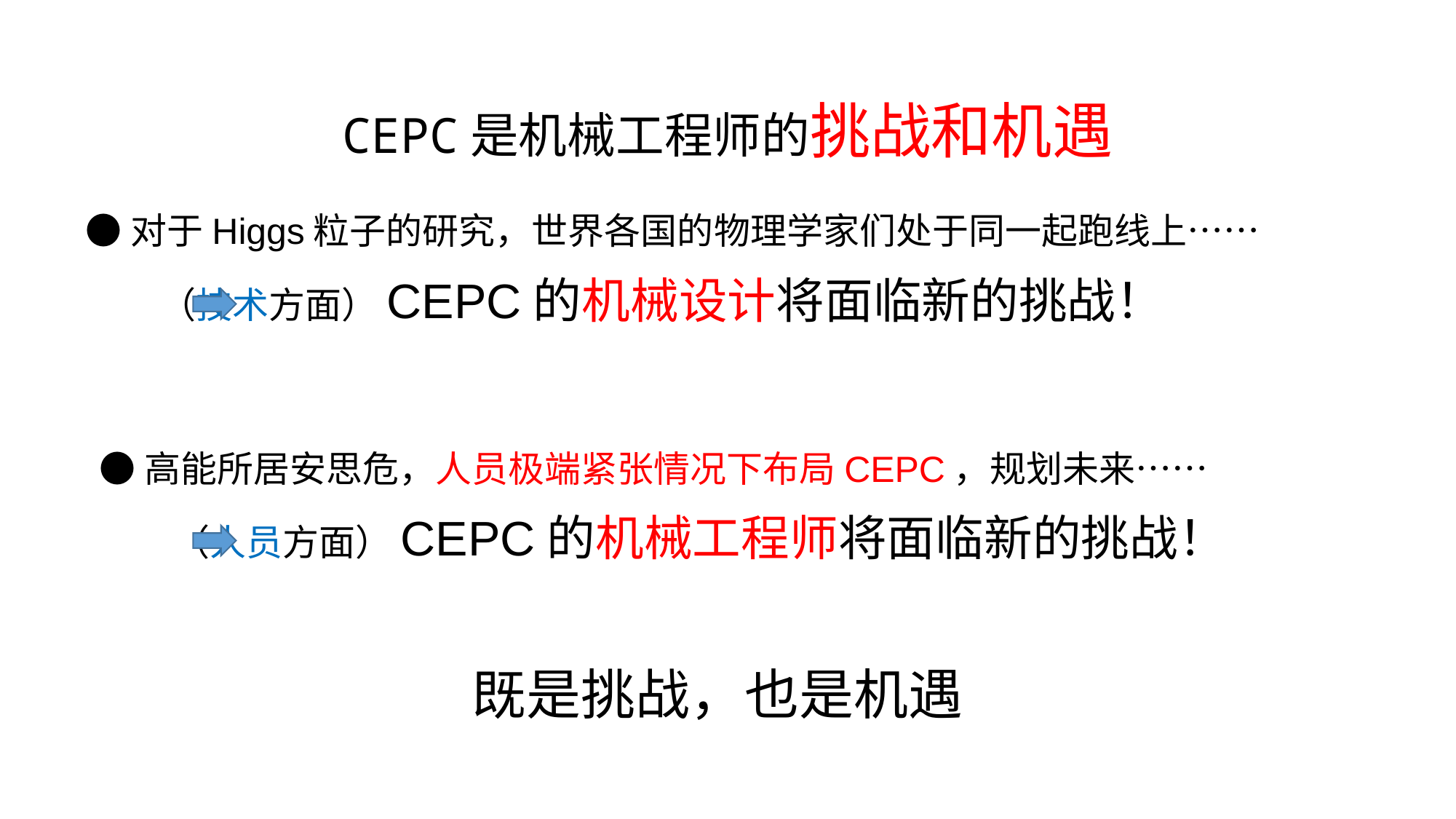

CEPC是机械工程师的挑战和机遇
●对于Higgs粒子的研究，世界各国的物理学家们处于同一起跑线上……

        （技术方面）CEPC的机械设计将面临新的挑战！

●高能所居安思危，人员极端紧张情况下布局CEPC，规划未来……

        （人员方面）CEPC的机械工程师将面临新的挑战！

既是挑战，也是机遇